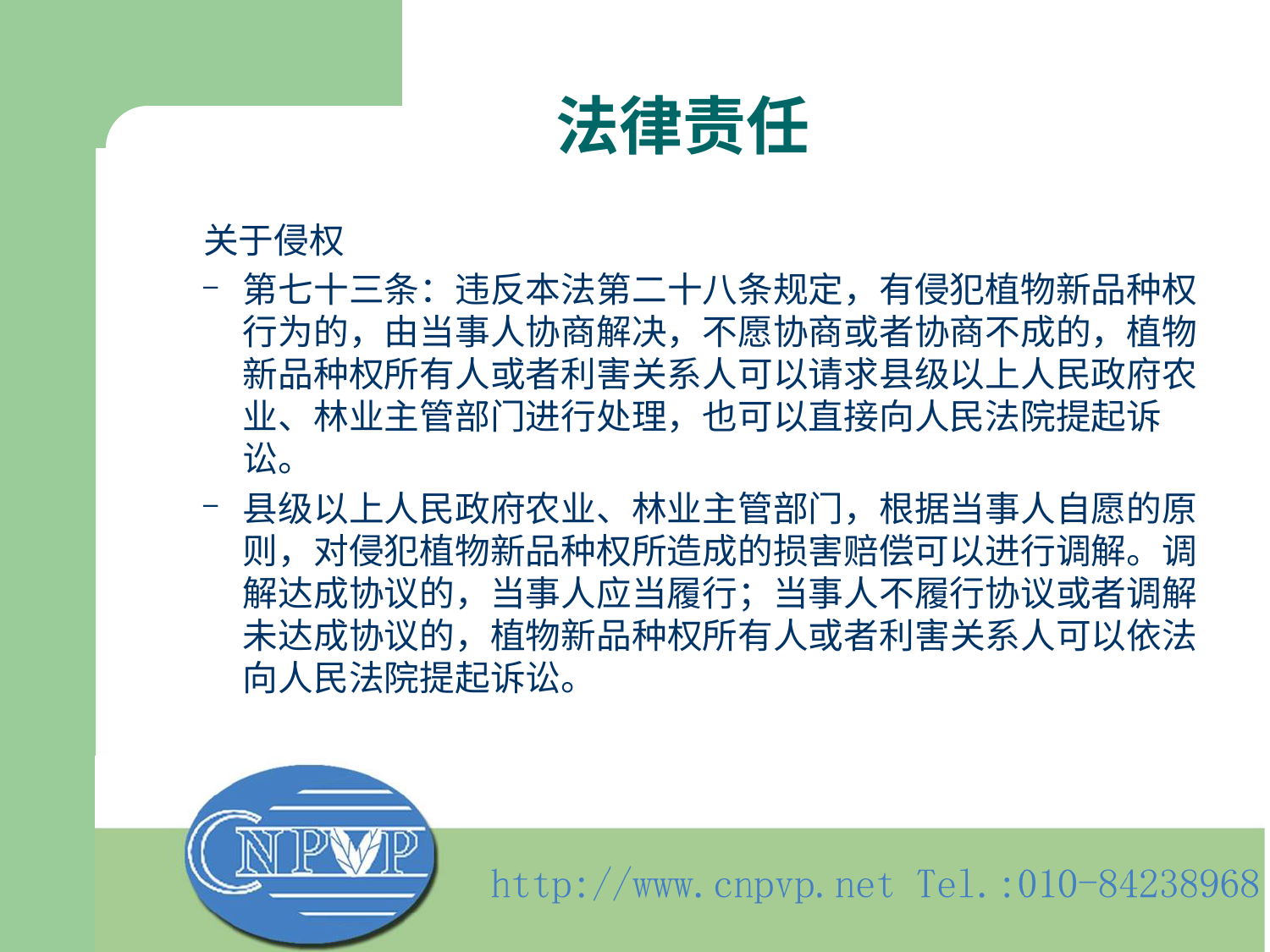

# 法律责任
关于侵权
第七十三条：违反本法第二十八条规定，有侵犯植物新品种权行为的，由当事人协商解决，不愿协商或者协商不成的，植物新品种权所有人或者利害关系人可以请求县级以上人民政府农业、林业主管部门进行处理，也可以直接向人民法院提起诉讼。
县级以上人民政府农业、林业主管部门，根据当事人自愿的原则，对侵犯植物新品种权所造成的损害赔偿可以进行调解。调解达成协议的，当事人应当履行；当事人不履行协议或者调解未达成协议的，植物新品种权所有人或者利害关系人可以依法向人民法院提起诉讼。